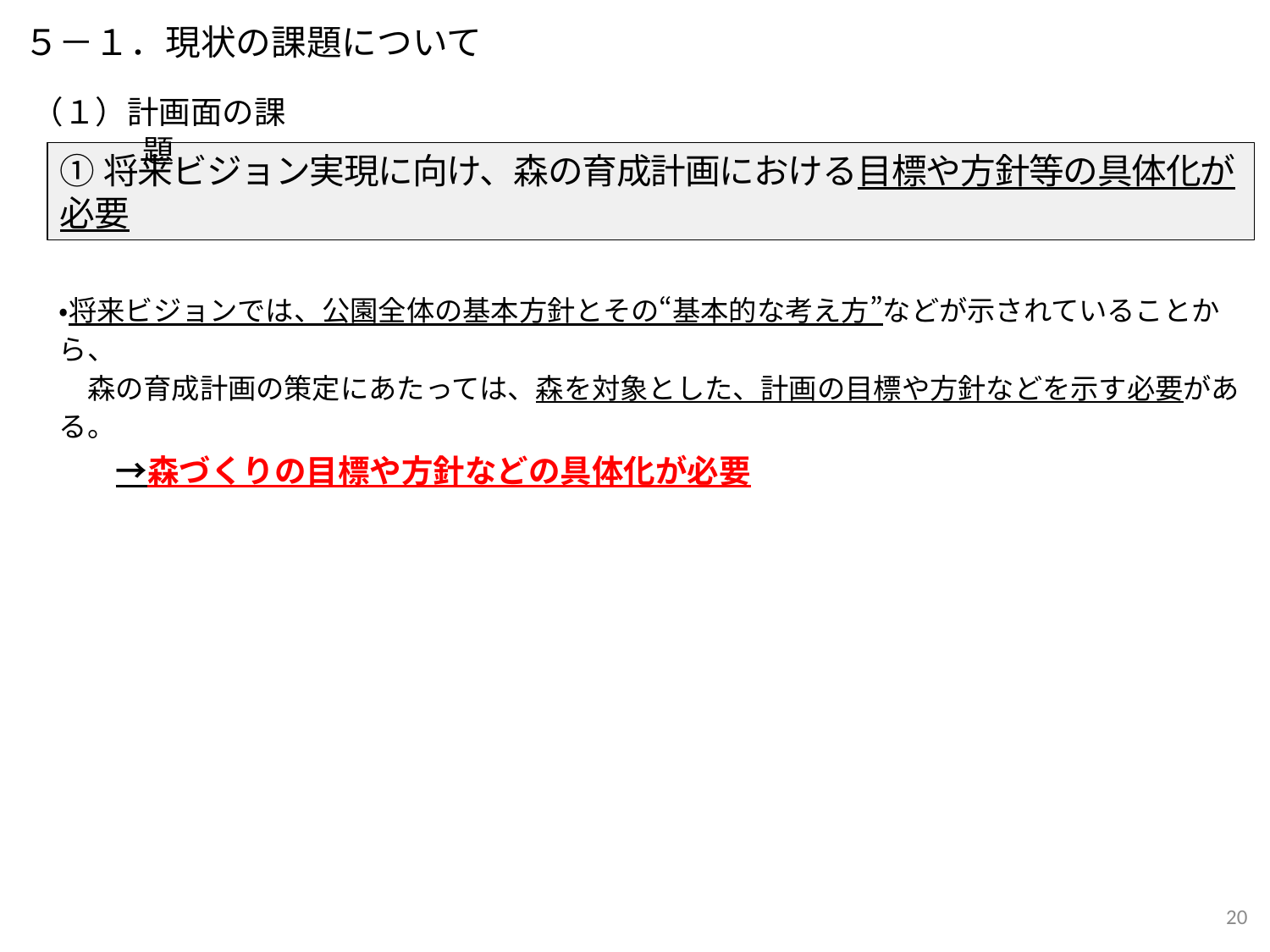

５－１．現状の課題について
（１）計画面の課題
①将来ビジョン実現に向け、森の育成計画における目標や方針等の具体化が必要
・将来ビジョンでは、公園全体の基本方針とその“基本的な考え方”などが示されていることから、
　森の育成計画の策定にあたっては、森を対象とした、計画の目標や方針などを示す必要がある。

　　→森づくりの目標や方針などの具体化が必要
20